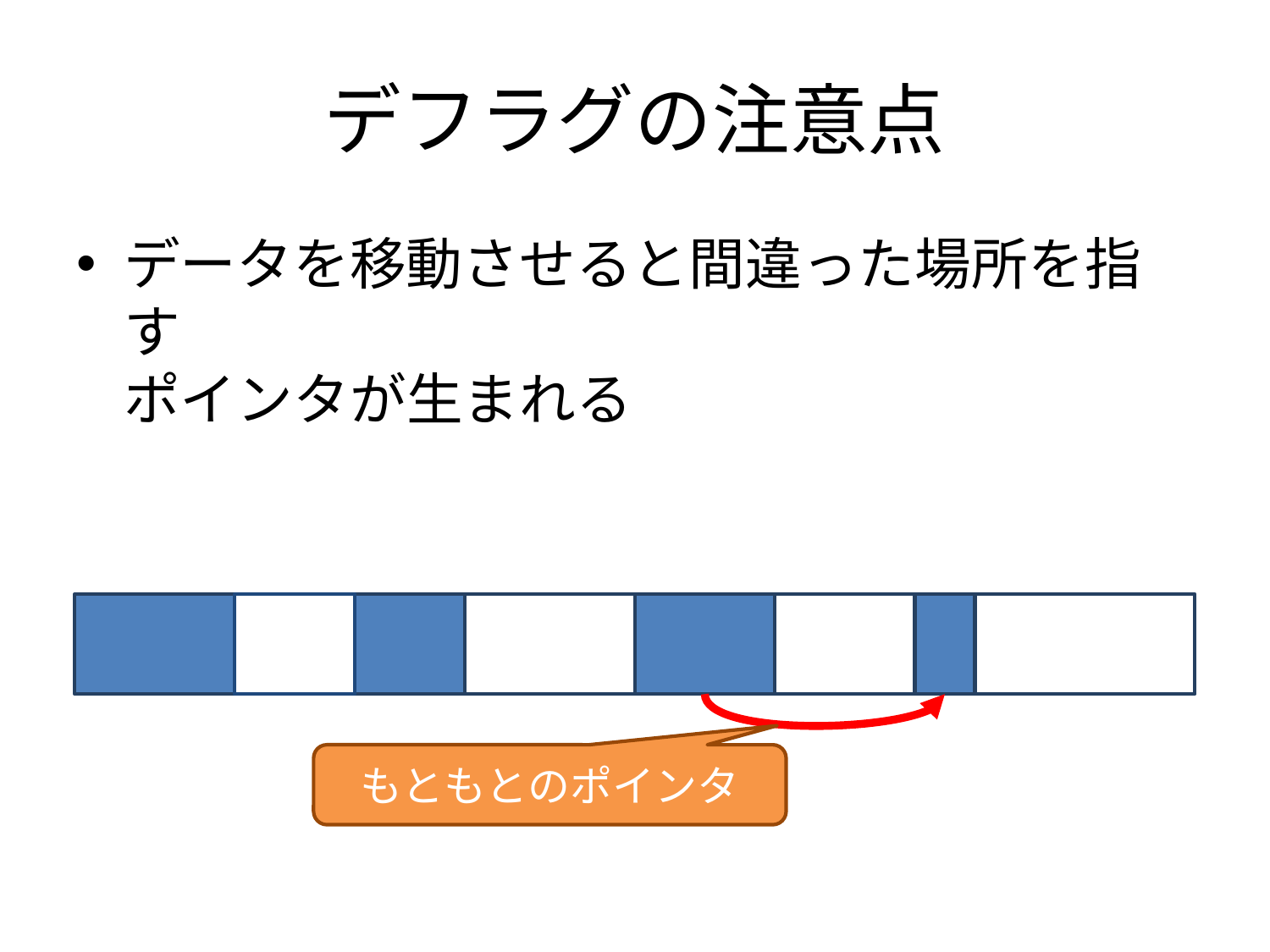

# デフラグの注意点
データを移動させると間違った場所を指す
ポインタが生まれる

もともとのポインタ